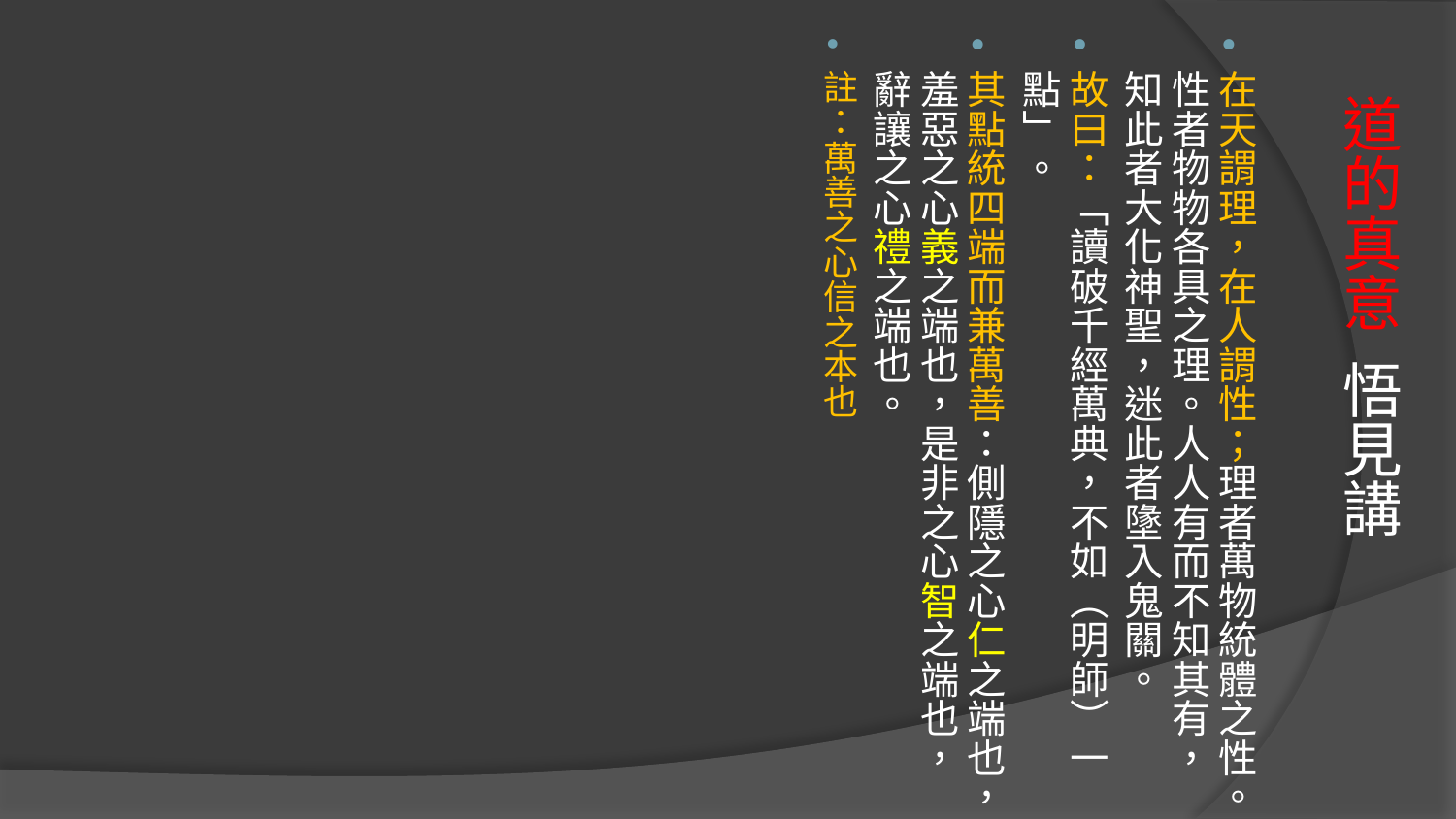

在天謂理，在人謂性；理者萬物統體之性。性者物物各具之理。人人有而不知其有，知此者大化神聖，迷此者墬入鬼關。
故曰：「讀破千經萬典，不如（明師）一點」。
其點統四端而兼萬善：側隱之心仁之端也，羞惡之心義之端也，是非之心智之端也，辭讓之心禮之端也。
註：萬善之心信之本也

# 道的真意  悟見講